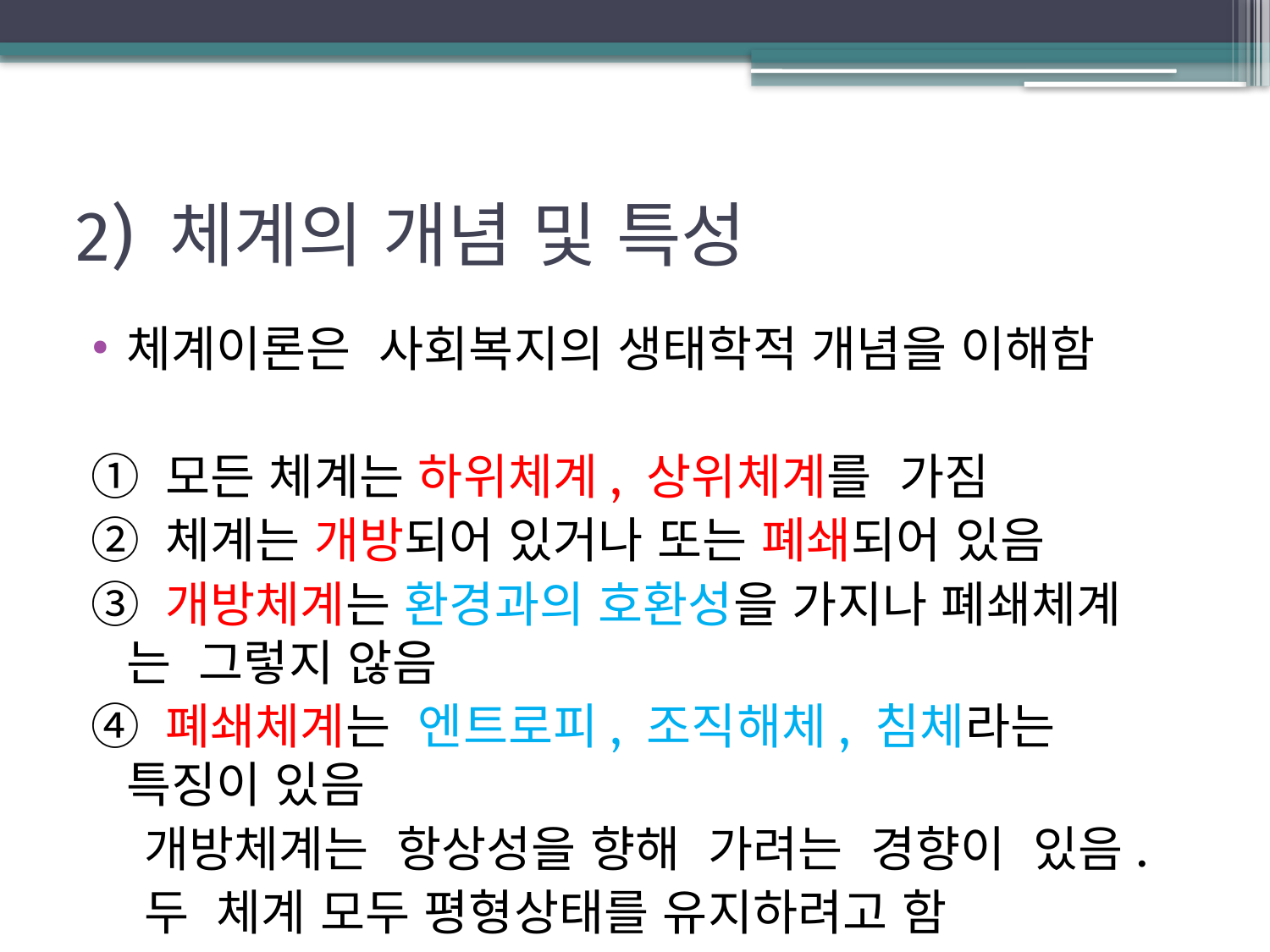

# 2) 체계의 개념 및 특성
체계이론은  사회복지의 생태학적 개념을 이해함

① 모든 체계는 하위체계, 상위체계를  가짐
② 체계는 개방되어 있거나 또는 폐쇄되어 있음
③ 개방체계는 환경과의 호환성을 가지나 폐쇄체계   는  그렇지 않음
④ 폐쇄체계는  엔트로피, 조직해체, 침체라는 특징이 있음
   개방체계는  항상성을 향해  가려는  경향이  있음.
   두  체계 모두 평형상태를 유지하려고 함